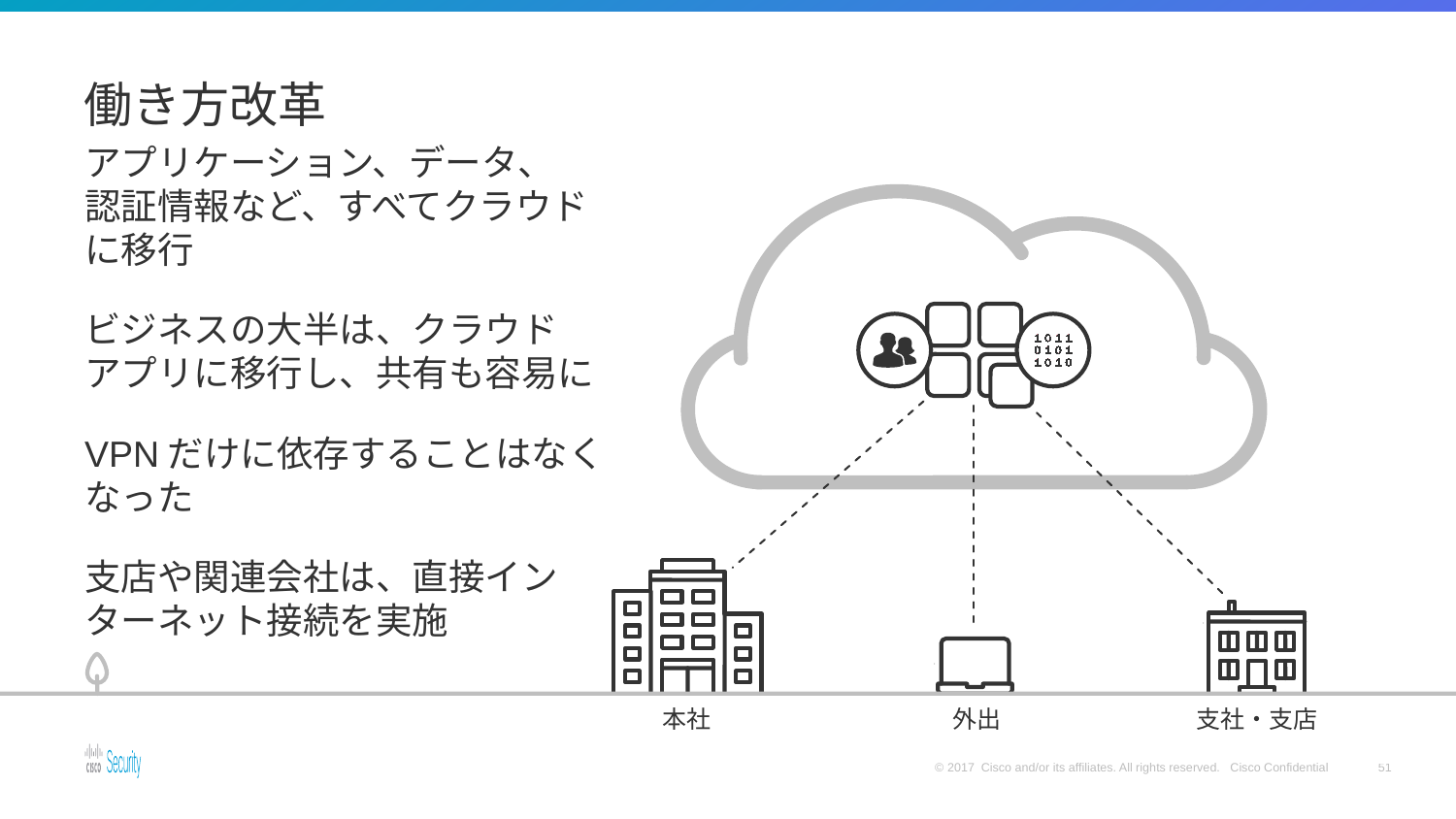

# 働き方改革

アプリケーション、データ、
認証情報など、すべてクラウドに移行
ビジネスの大半は、クラウド　アプリに移行し、共有も容易に
VPNだけに依存することはなくなった
支店や関連会社は、直接インターネット接続を実施

本社
外出
支社・支店